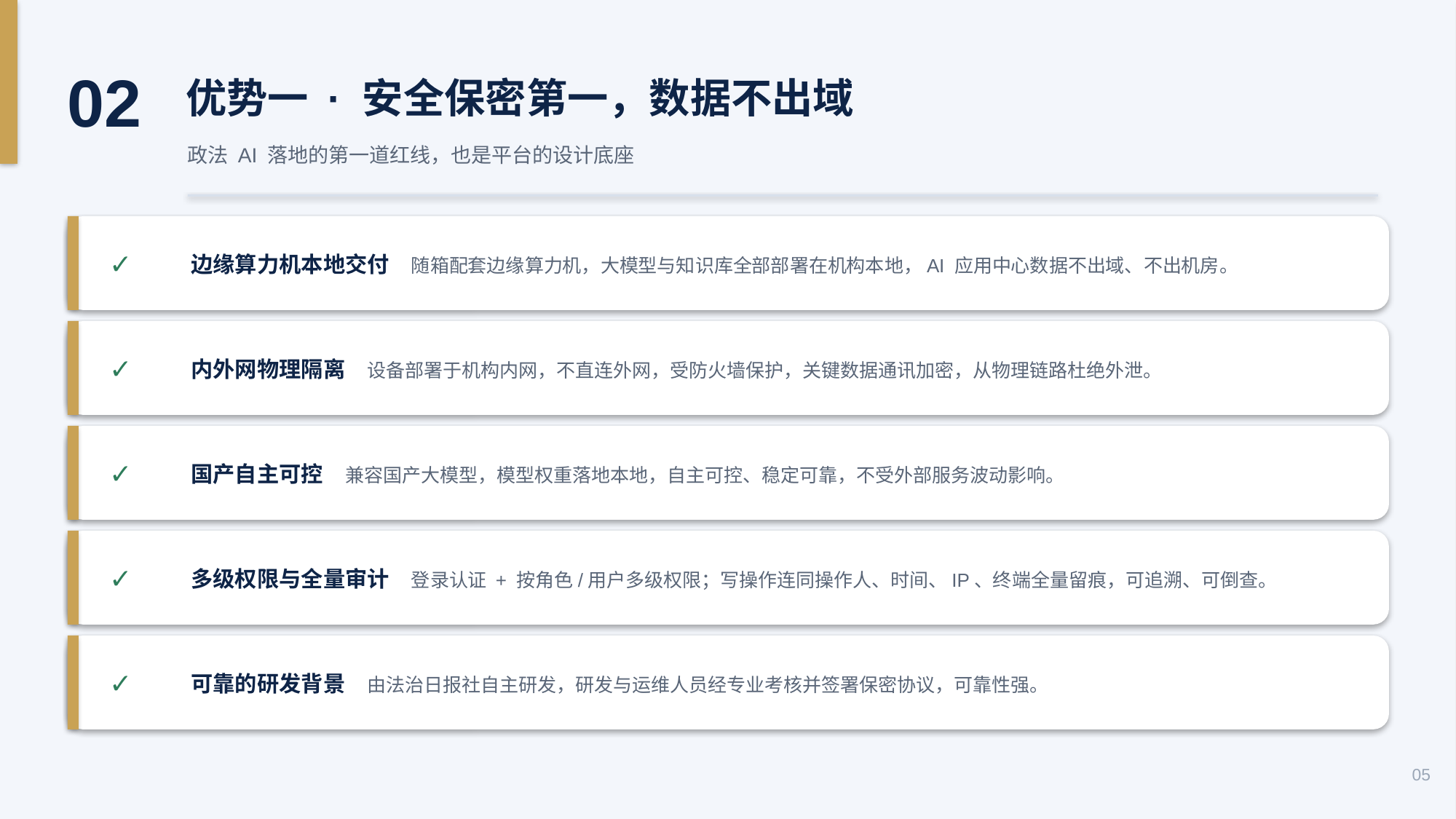

02
优势一 · 安全保密第一，数据不出域
政法 AI 落地的第一道红线，也是平台的设计底座

✓
边缘算力机本地交付　随箱配套边缘算力机，大模型与知识库全部部署在机构本地，AI 应用中心数据不出域、不出机房。

✓
内外网物理隔离　设备部署于机构内网，不直连外网，受防火墙保护，关键数据通讯加密，从物理链路杜绝外泄。

✓
国产自主可控　兼容国产大模型，模型权重落地本地，自主可控、稳定可靠，不受外部服务波动影响。

✓
多级权限与全量审计　登录认证 + 按角色/用户多级权限；写操作连同操作人、时间、IP、终端全量留痕，可追溯、可倒查。

✓
可靠的研发背景　由法治日报社自主研发，研发与运维人员经专业考核并签署保密协议，可靠性强。
05